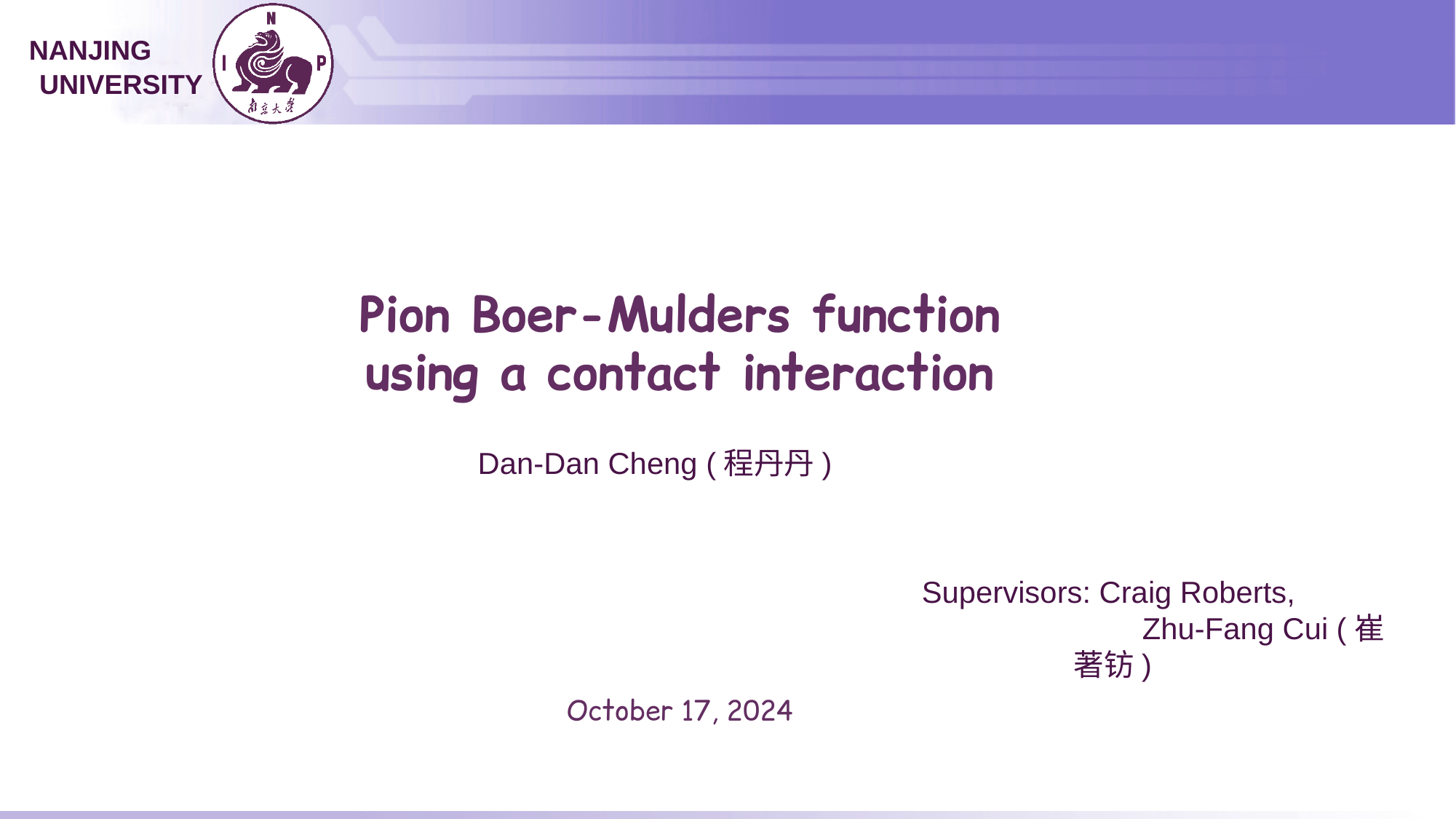

Pion Boer-Mulders function using a contact interaction
Dan-Dan Cheng (程丹丹)
Supervisors: Craig Roberts,
                                    Zhu-Fang Cui (崔著钫)
October 17, 2024